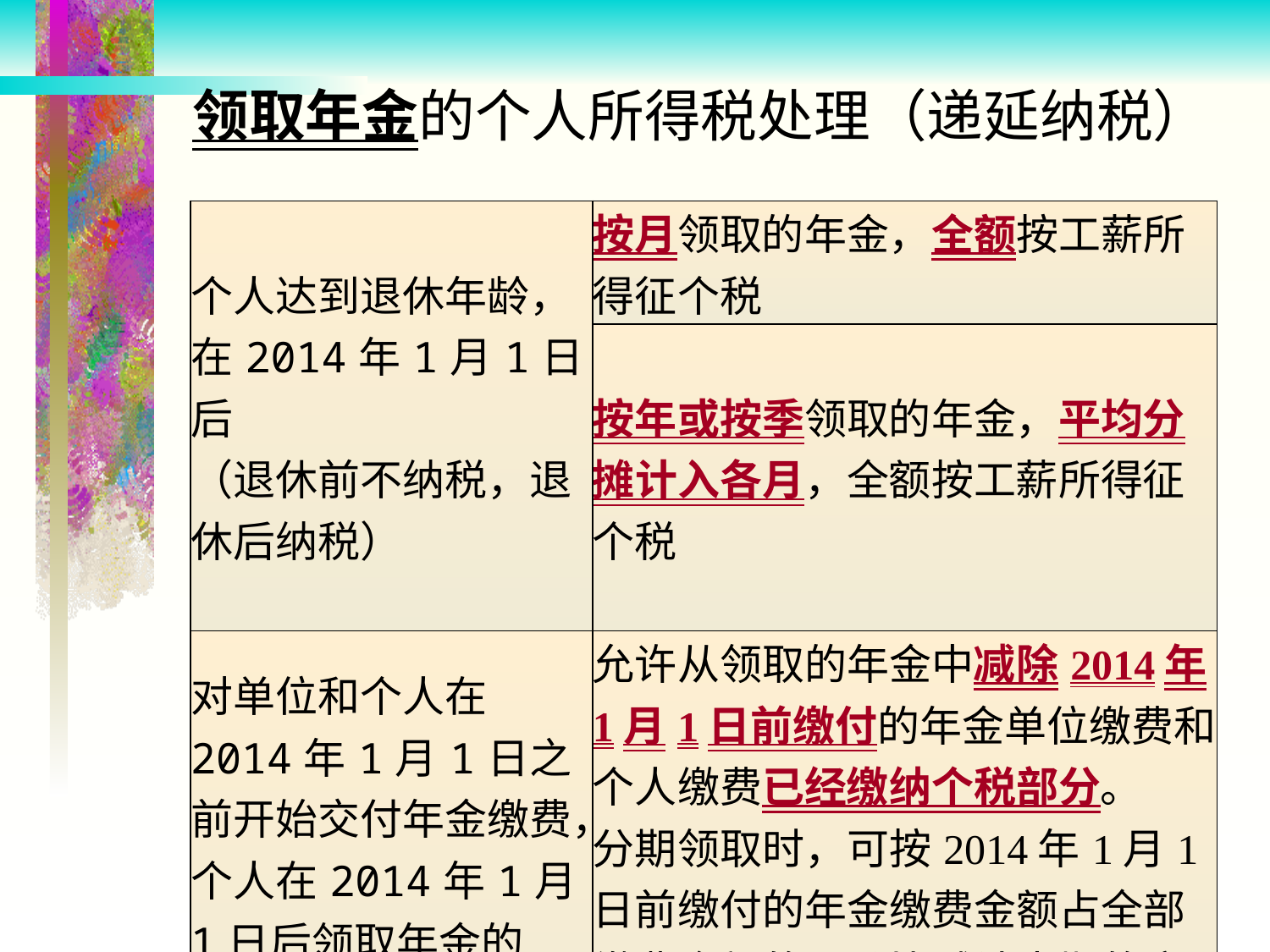

领取年金的个人所得税处理（递延纳税）

| 个人达到退休年龄，在2014年1月1日后 （退休前不纳税，退休后纳税） | 按月领取的年金，全额按工薪所得征个税 |
| --- | --- |
|  | 按年或按季领取的年金，平均分摊计入各月，全额按工薪所得征个税 |
| 对单位和个人在2014年1月1日之前开始交付年金缴费，个人在2014年1月1日后领取年金的 | 允许从领取的年金中减除2014年1月1日前缴付的年金单位缴费和个人缴费已经缴纳个税部分。 分期领取时，可按2014年1月1日前缴付的年金缴费金额占全部缴费金额的百分比减计当期的应纳税所得额 |